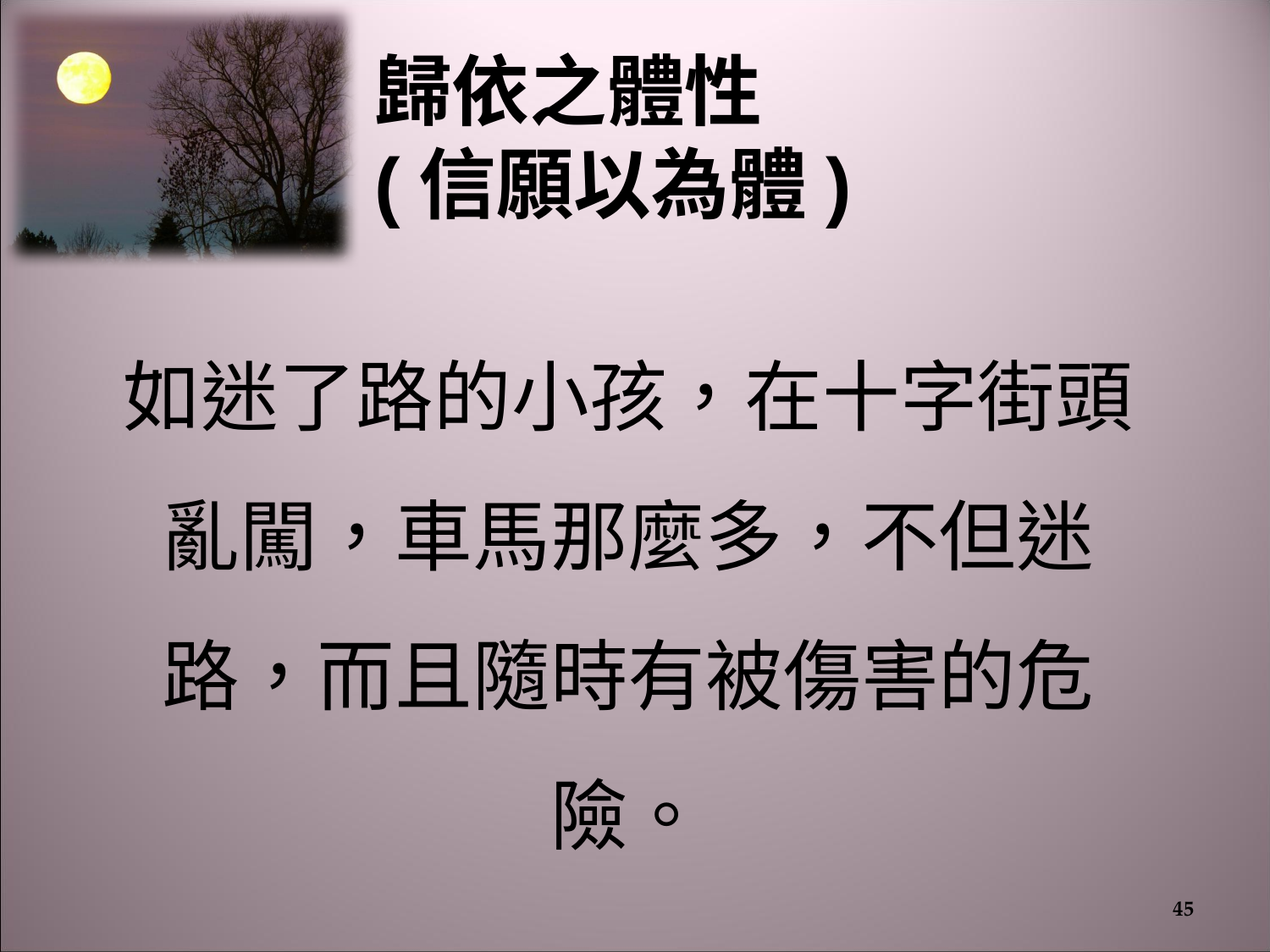

# 歸依之體性 (信願以為體)
如迷了路的小孩，在十字街頭亂闖，車馬那麼多，不但迷路，而且隨時有被傷害的危險。
45